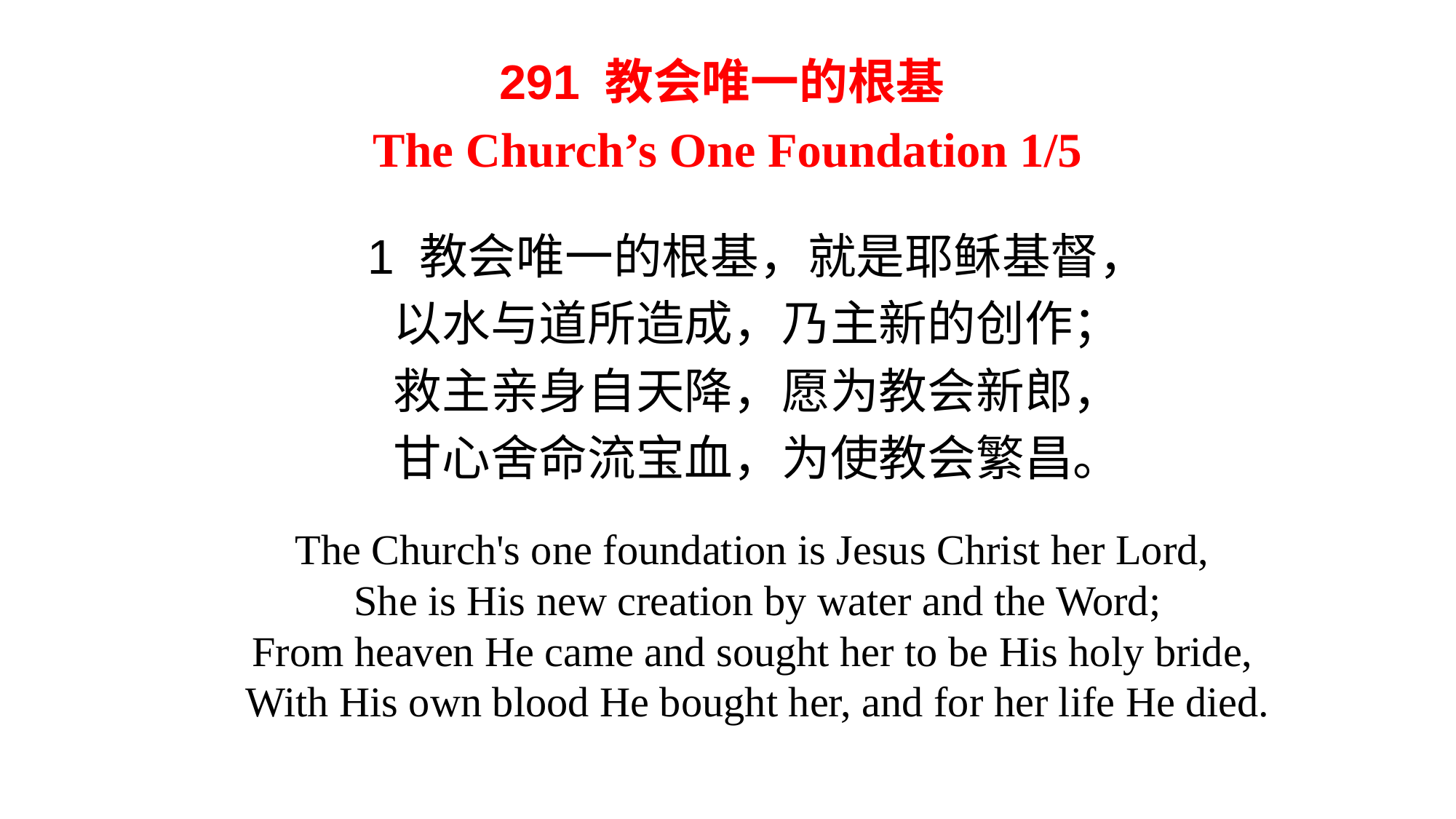

291 教会唯一的根基
The Church’s One Foundation 1/5
1 教会唯一的根基，就是耶稣基督，
以水与道所造成，乃主新的创作；
救主亲身自天降，愿为教会新郎，
甘心舍命流宝血，为使教会繁昌。

The Church's one foundation is Jesus Christ her Lord,
She is His new creation by water and the Word;
From heaven He came and sought her to be His holy bride,
With His own blood He bought her, and for her life He died.